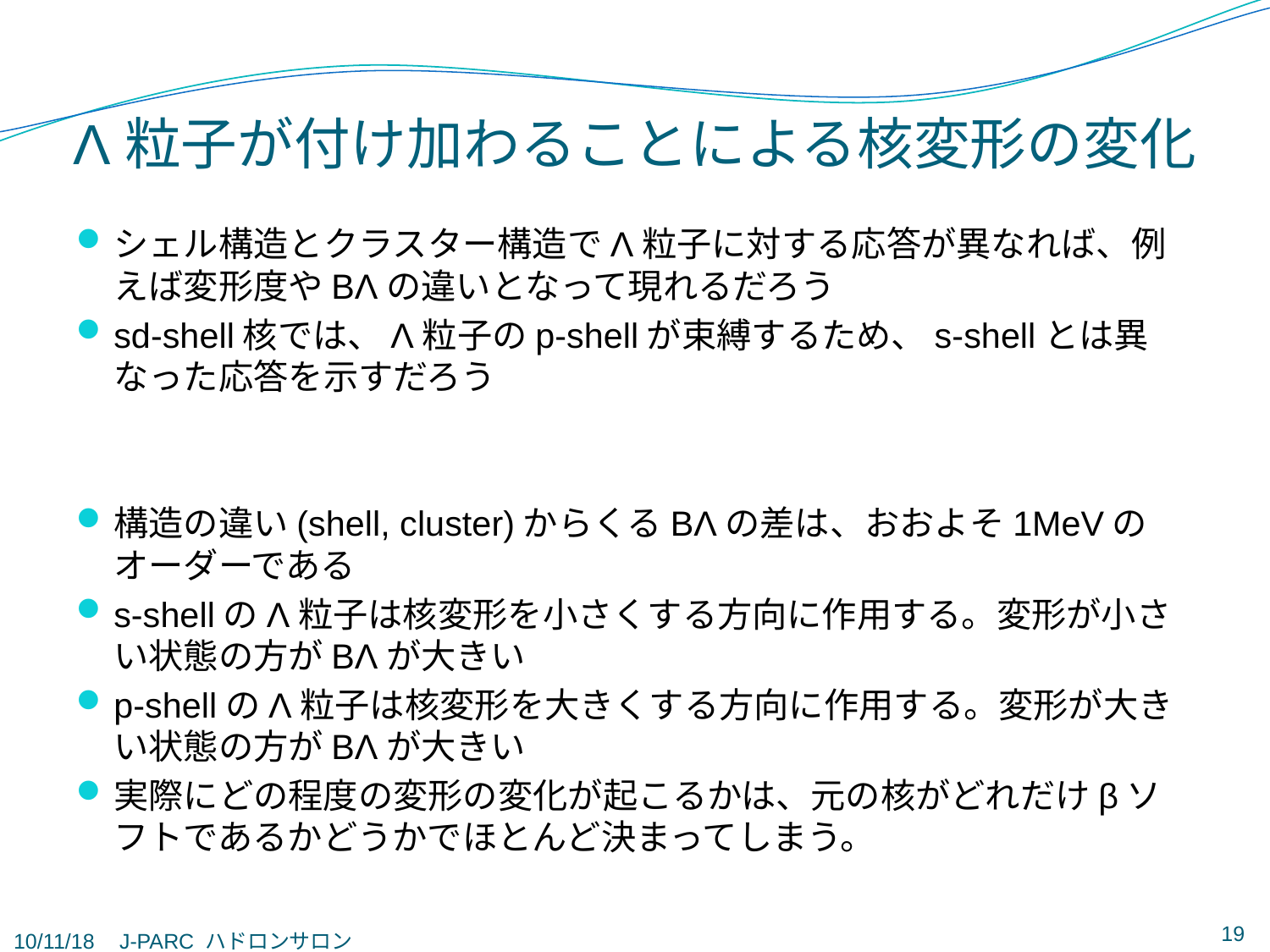

# Λ粒子が付け加わることによる核変形の変化
シェル構造とクラスター構造でΛ粒子に対する応答が異なれば、例えば変形度やBΛの違いとなって現れるだろう
sd-shell核では、Λ粒子のp-shellが束縛するため、s-shellとは異なった応答を示すだろう

構造の違い(shell, cluster)からくるBΛの差は、おおよそ1MeVのオーダーである
s-shellのΛ粒子は核変形を小さくする方向に作用する。変形が小さい状態の方がBΛが大きい
p-shellのΛ粒子は核変形を大きくする方向に作用する。変形が大きい状態の方がBΛが大きい
実際にどの程度の変形の変化が起こるかは、元の核がどれだけβソフトであるかどうかでほとんど決まってしまう。

19
10/11/18
J-PARC ハドロンサロン